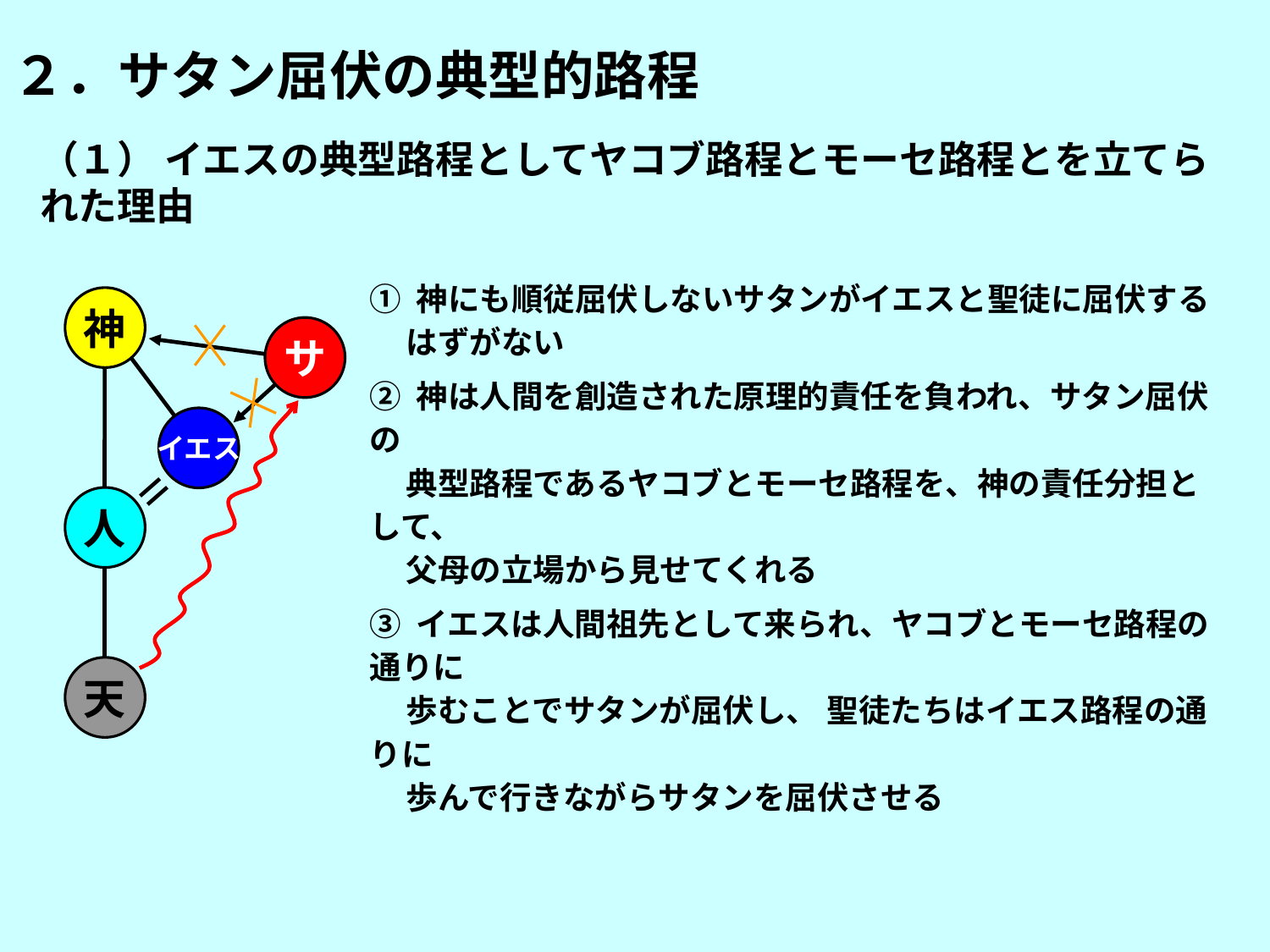

２．サタン屈伏の典型的路程
（１） イエスの典型路程としてヤコブ路程とモーセ路程とを立てられた理由
① 神にも順従屈伏しないサタンがイエスと聖徒に屈伏する
    はずがない
② 神は人間を創造された原理的責任を負われ、サタン屈伏の
    典型路程であるヤコブとモーセ路程を、神の責任分担として、
    父母の立場から見せてくれる
③ イエスは人間祖先として来られ、ヤコブとモーセ路程の通りに
    歩むことでサタンが屈伏し、 聖徒たちはイエス路程の通りに
    歩んで行きながらサタンを屈伏させる
神
サ

イエス

=
人
天